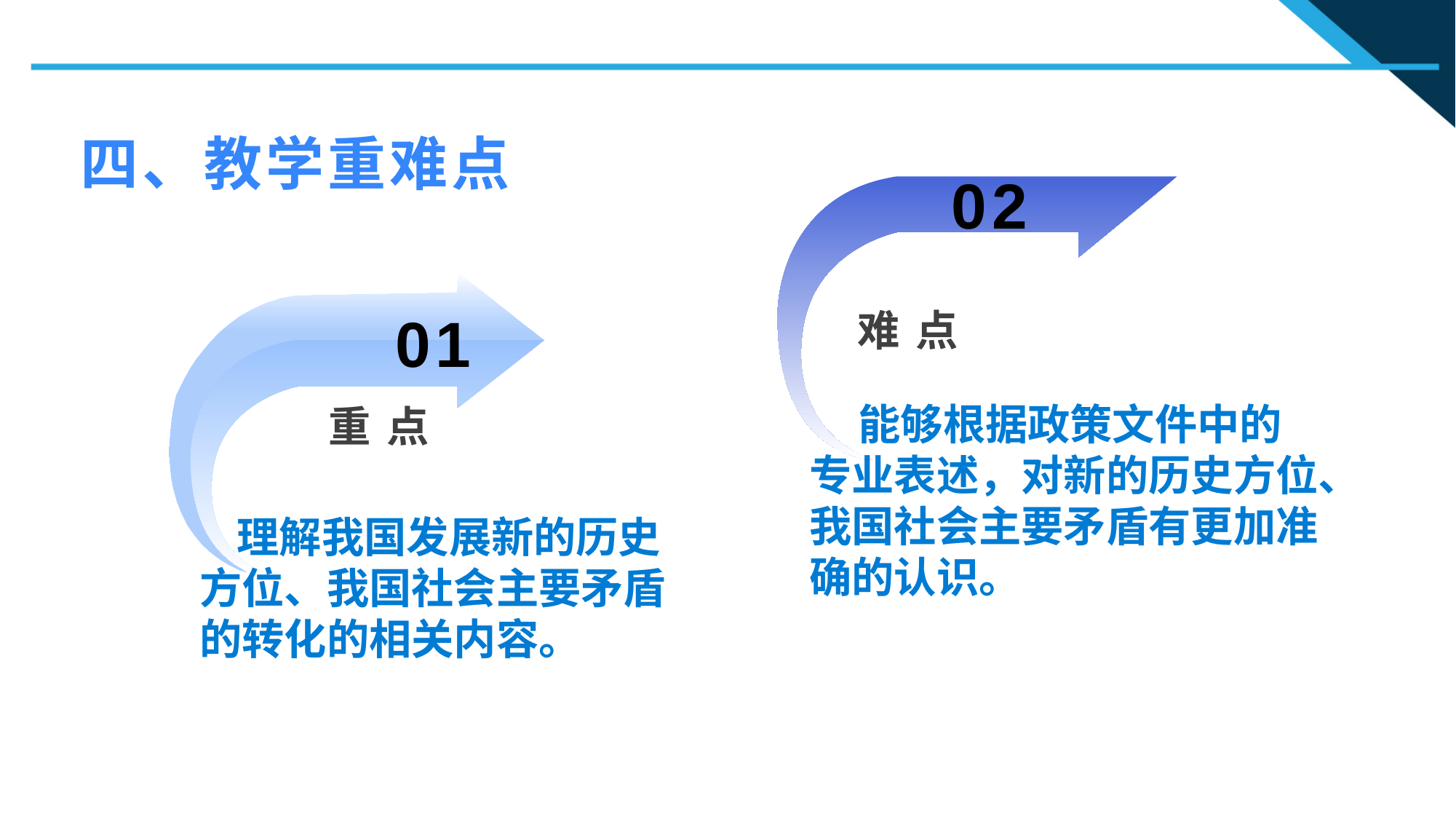

四、教学重难点
02

01
   难 点

    能够根据政策文件中的专业表述，对新的历史方位、我国社会主要矛盾有更加准确的认识。

  重 点

     理解我国发展新的历史方位、我国社会主要矛盾的转化的相关内容。